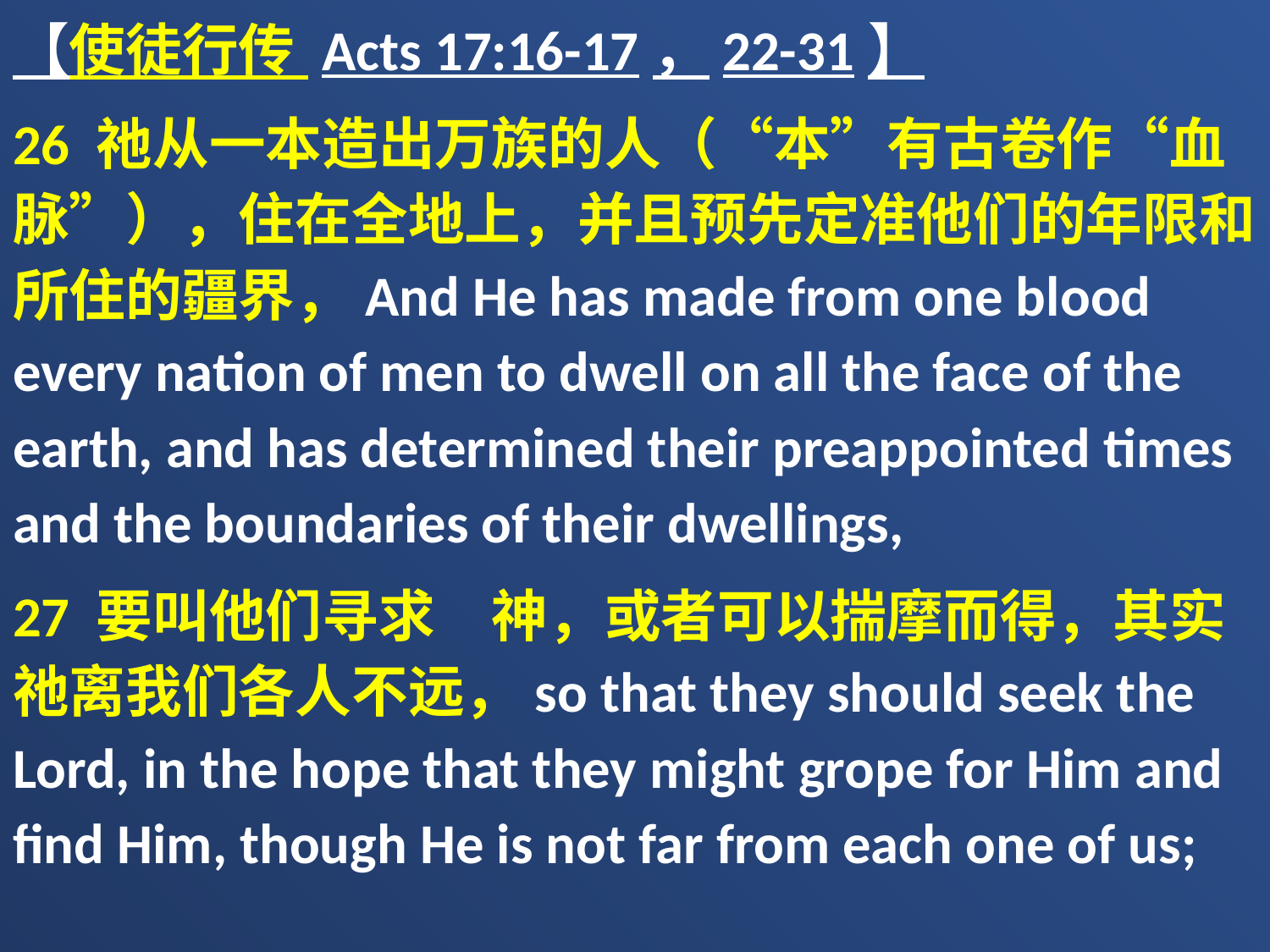

【使徒行传 Acts 17:16-17，22-31】
26 祂从一本造出万族的人（“本”有古卷作“血脉”），住在全地上，并且预先定准他们的年限和所住的疆界，And He has made from one blood every nation of men to dwell on all the face of the earth, and has determined their preappointed times and the boundaries of their dwellings,
27 要叫他们寻求　神，或者可以揣摩而得，其实祂离我们各人不远，so that they should seek the Lord, in the hope that they might grope for Him and find Him, though He is not far from each one of us;